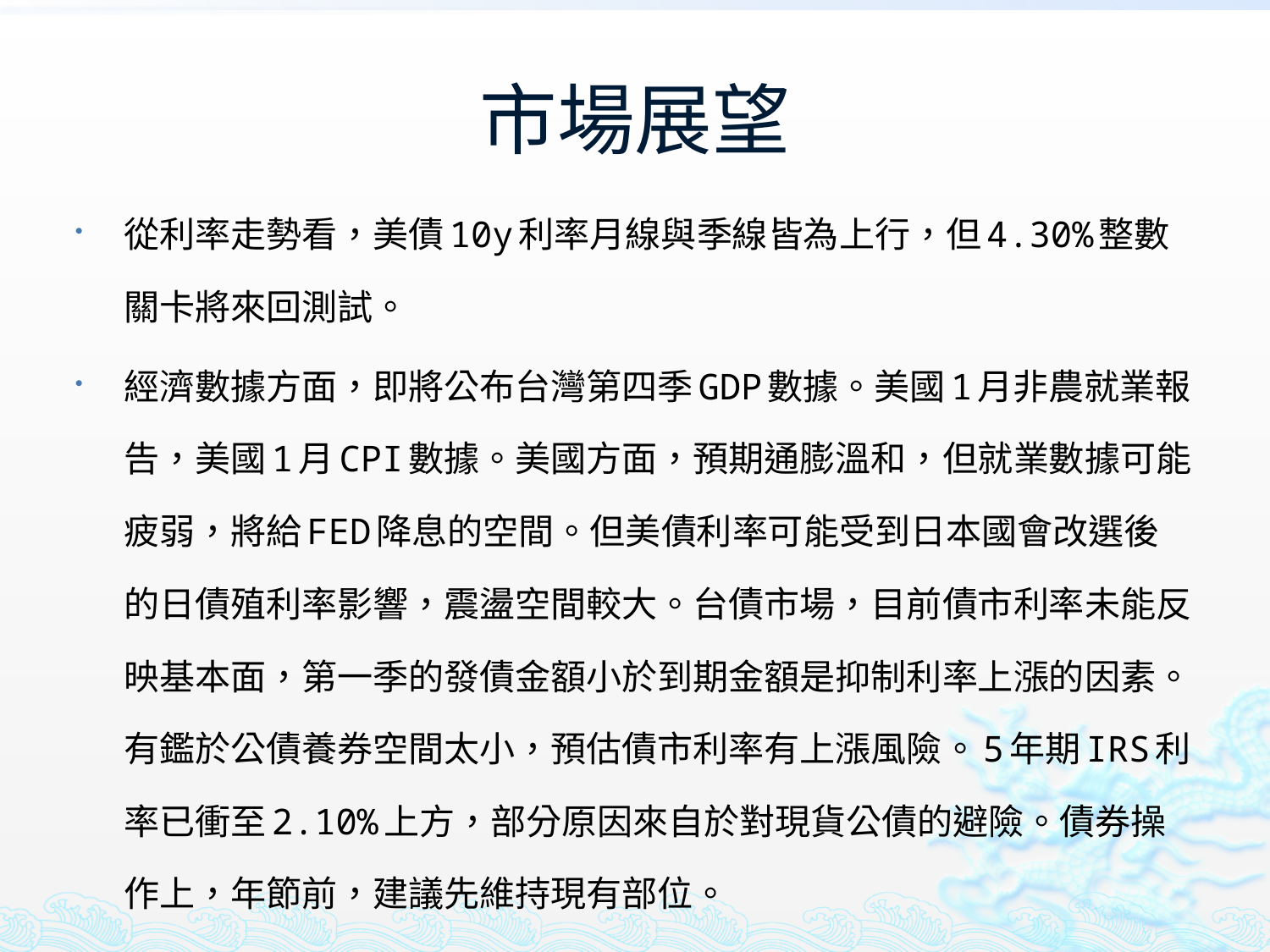

# 市場展望
從利率走勢看，美債10y利率月線與季線皆為上行，但4.30%整數關卡將來回測試。
經濟數據方面，即將公布台灣第四季GDP數據。美國1月非農就業報告，美國1月CPI數據。美國方面，預期通膨溫和，但就業數據可能疲弱，將給FED降息的空間。但美債利率可能受到日本國會改選後的日債殖利率影響，震盪空間較大。台債市場，目前債市利率未能反映基本面，第一季的發債金額小於到期金額是抑制利率上漲的因素。有鑑於公債養券空間太小，預估債市利率有上漲風險。5年期IRS利率已衝至2.10%上方，部分原因來自於對現貨公債的避險。債券操作上，年節前，建議先維持現有部位。